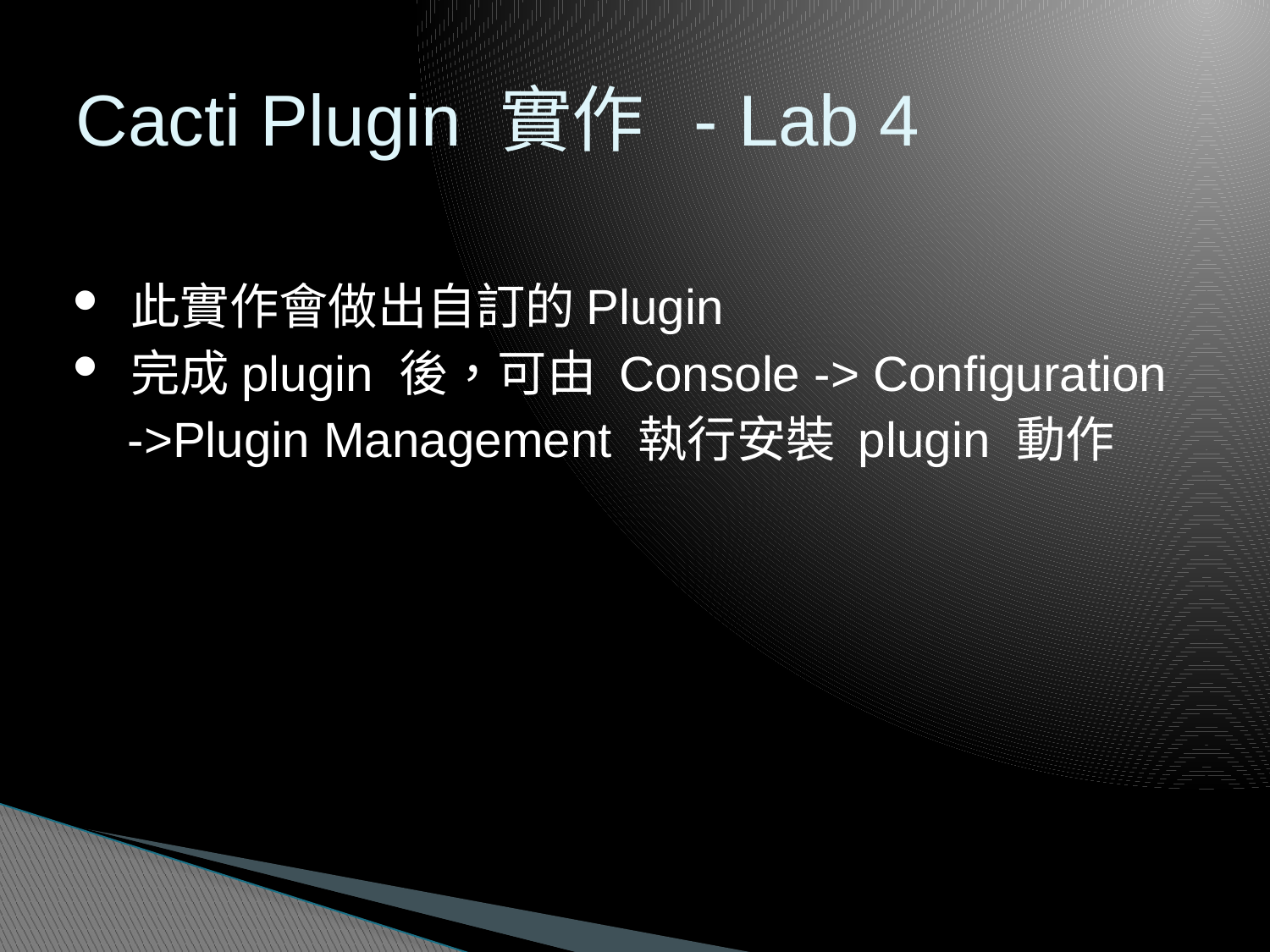

# Cacti Plugin 實作  - Lab 4

 此實作會做出自訂的Plugin
 完成plugin 後，可由 Console -> Configuration
    ->Plugin Management 執行安裝 plugin 動作